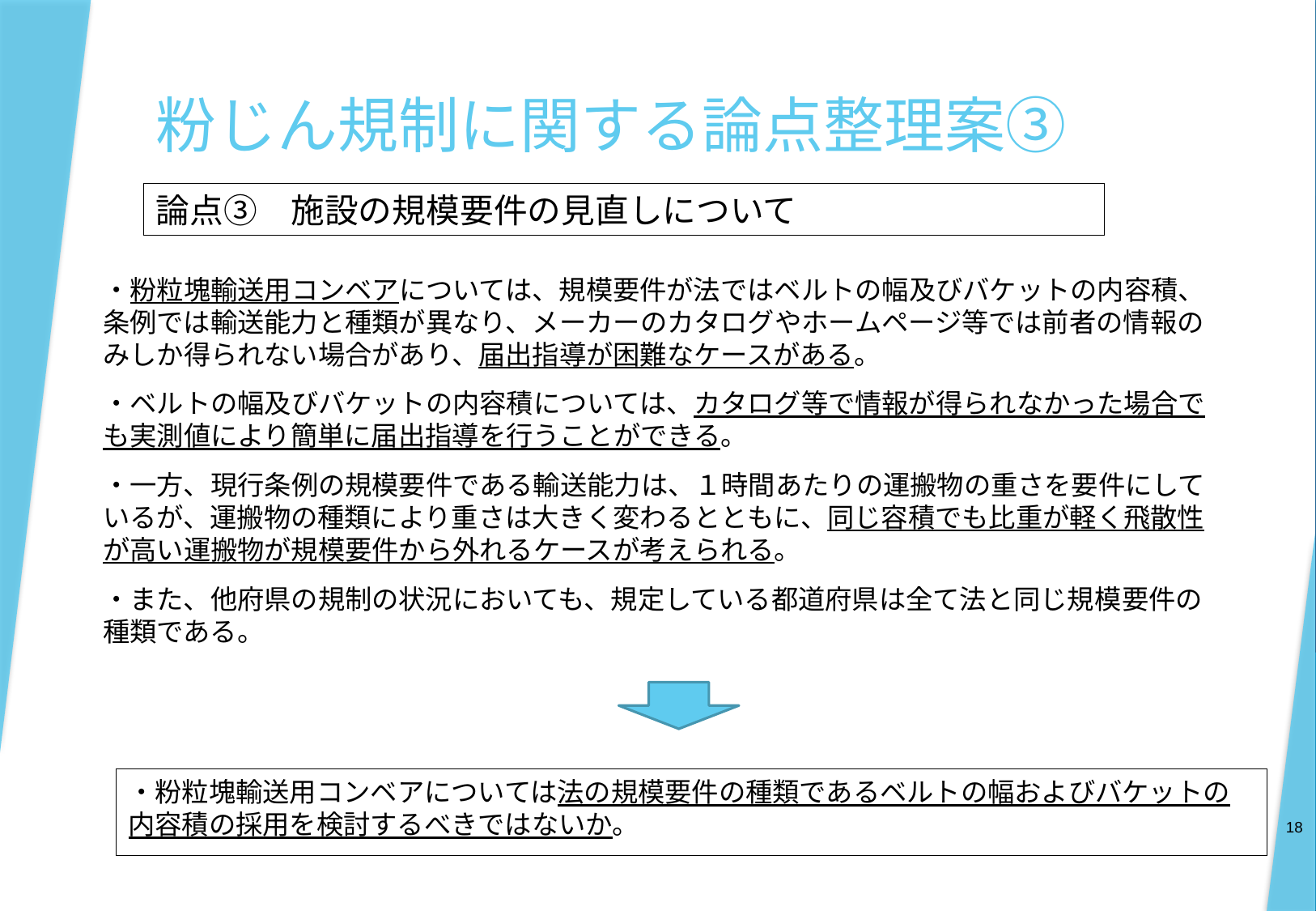

# 粉じん規制に関する論点整理案③
論点③　施設の規模要件の見直しについて
・粉粒塊輸送用コンベアについては、規模要件が法ではベルトの幅及びバケットの内容積、条例では輸送能力と種類が異なり、メーカーのカタログやホームページ等では前者の情報のみしか得られない場合があり、届出指導が困難なケースがある。
・ベルトの幅及びバケットの内容積については、カタログ等で情報が得られなかった場合でも実測値により簡単に届出指導を行うことができる。
・一方、現行条例の規模要件である輸送能力は、１時間あたりの運搬物の重さを要件にしているが、運搬物の種類により重さは大きく変わるとともに、同じ容積でも比重が軽く飛散性が高い運搬物が規模要件から外れるケースが考えられる。
・また、他府県の規制の状況においても、規定している都道府県は全て法と同じ規模要件の種類である。

・粉粒塊輸送用コンベアについては法の規模要件の種類であるベルトの幅およびバケットの内容積の採用を検討するべきではないか。
18